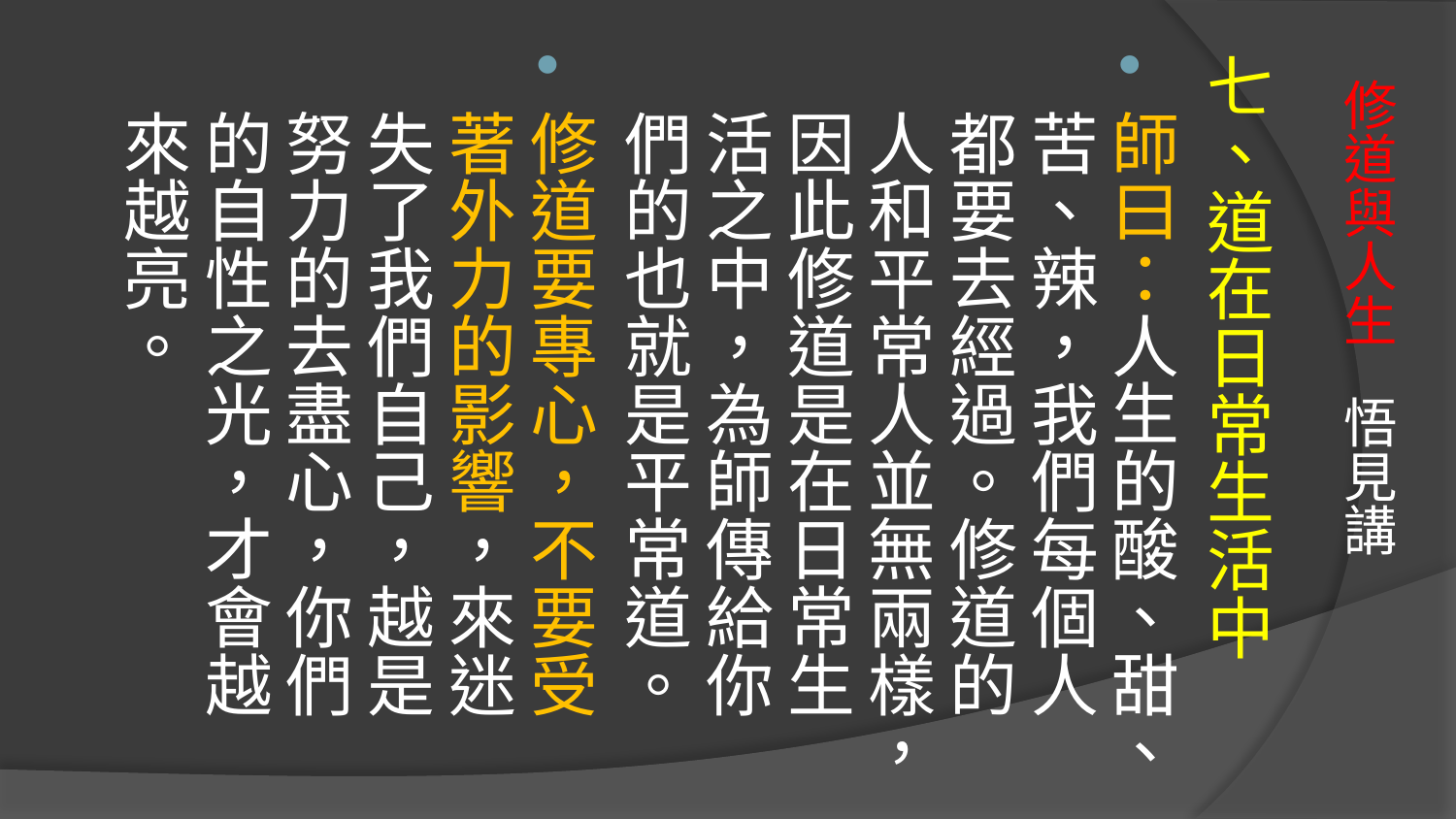

七、道在日常生活中
師曰：人生的酸、甜、苦、辣，我們每個人都要去經過。修道的人和平常人並無兩樣，因此修道是在日常生活之中，為師傳給你們的也就是平常道。
修道要專心，不要受著外力的影響，來迷失了我們自己，越是努力的去盡心，你們的自性之光，才會越來越亮。

# 修道與人生    悟見講